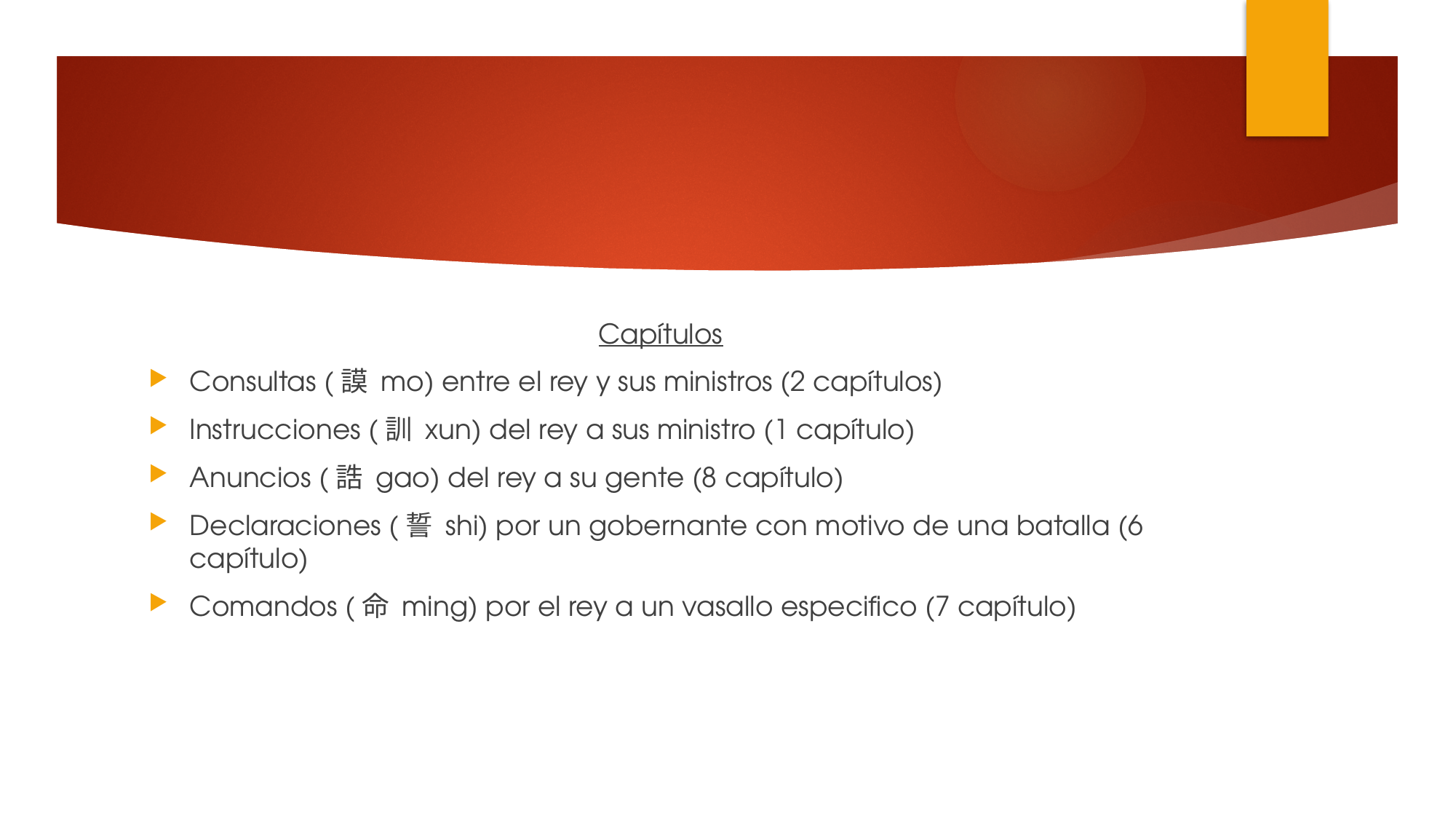

#
Capítulos
Consultas (謨 mo) entre el rey y sus ministros (2 capítulos)
Instrucciones (訓 xun) del rey a sus ministro (1 capítulo)
Anuncios (誥 gao) del rey a su gente (8 capítulo)
Declaraciones (誓 shi) por un gobernante con motivo de una batalla (6 capítulo)
Comandos (命 ming) por el rey a un vasallo especifico (7 capítulo)